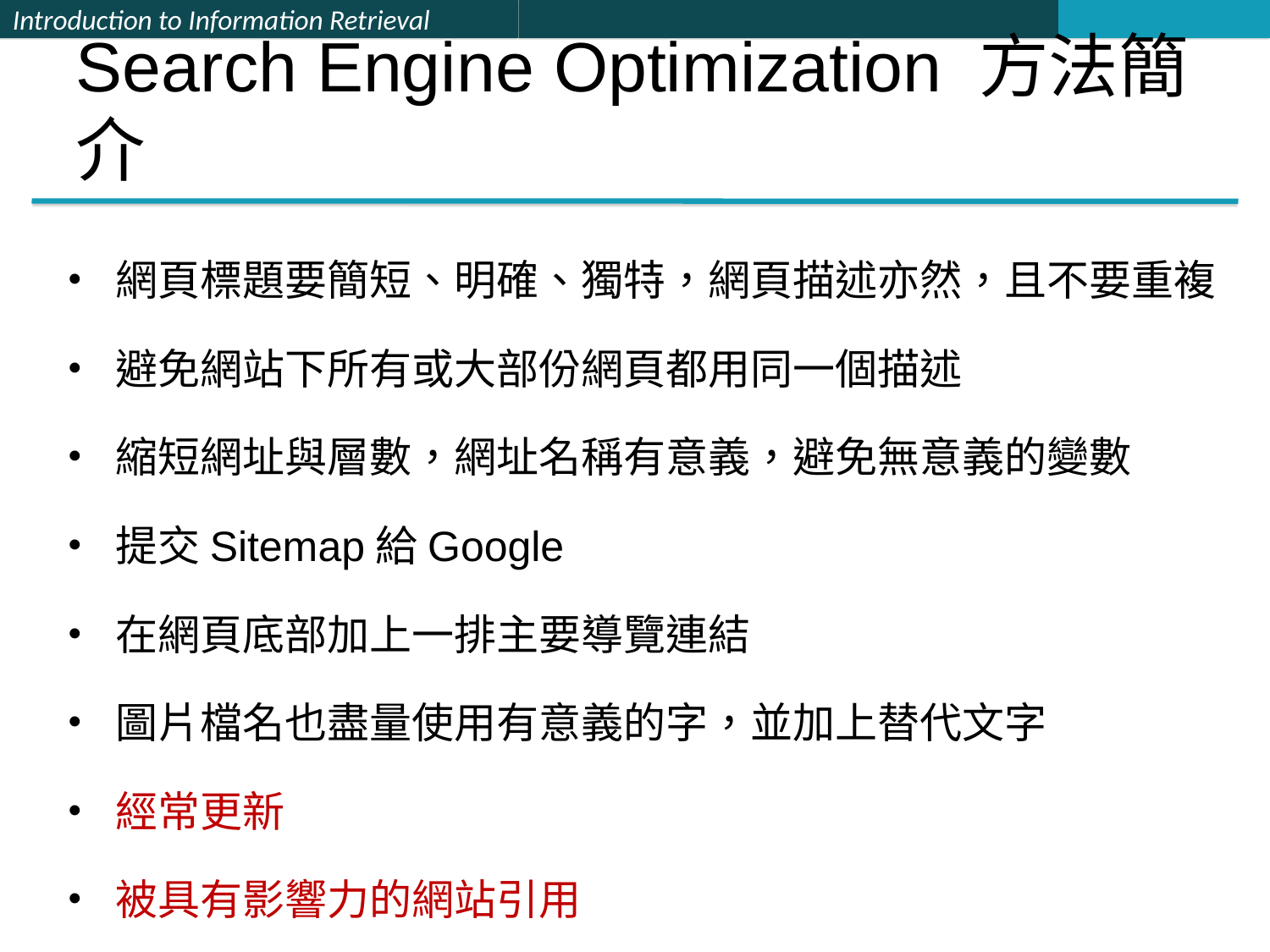

# Search Engine Optimization 方法簡介
網頁標題要簡短、明確、獨特，網頁描述亦然，且不要重複
避免網站下所有或大部份網頁都用同一個描述
縮短網址與層數，網址名稱有意義，避免無意義的變數
提交Sitemap給Google
在網頁底部加上一排主要導覽連結
圖片檔名也盡量使用有意義的字，並加上替代文字
經常更新
被具有影響力的網站引用